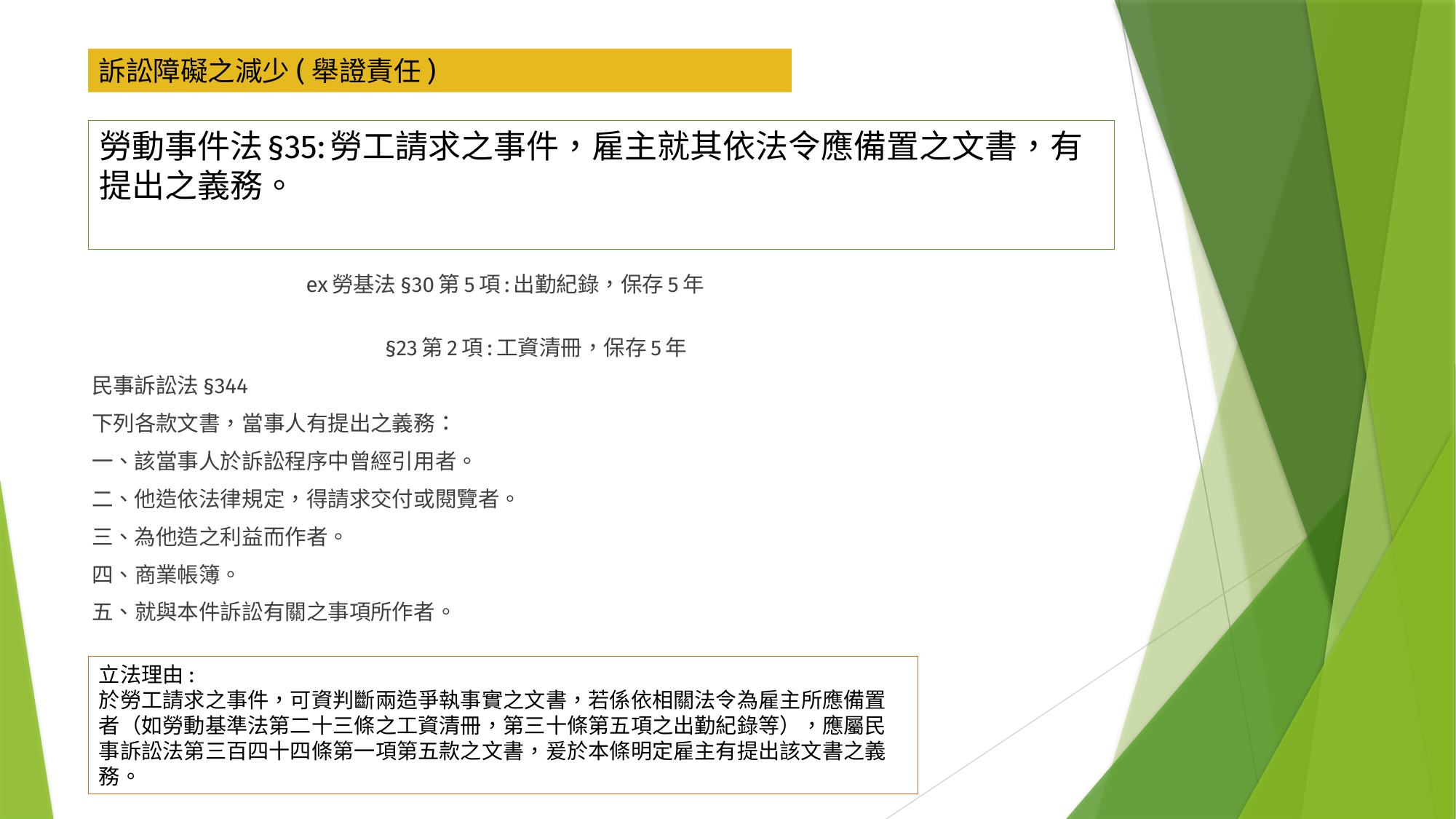

訴訟障礙之減少(舉證責任)
# 勞動事件法§35:勞工請求之事件，雇主就其依法令應備置之文書，有提出之義務。
                                      ex勞基法§30第5項:出勤紀錄，保存5年
                                                    §23第2項:工資清冊，保存5年
民事訴訟法§344
下列各款文書，當事人有提出之義務：
一、該當事人於訴訟程序中曾經引用者。
二、他造依法律規定，得請求交付或閱覽者。
三、為他造之利益而作者。
四、商業帳簿。
五、就與本件訴訟有關之事項所作者。
立法理由:
於勞工請求之事件，可資判斷兩造爭執事實之文書，若係依相關法令為雇主所應備置
者（如勞動基準法第二十三條之工資清冊，第三十條第五項之出勤紀錄等），應屬民
事訴訟法第三百四十四條第一項第五款之文書，爰於本條明定雇主有提出該文書之義
務。